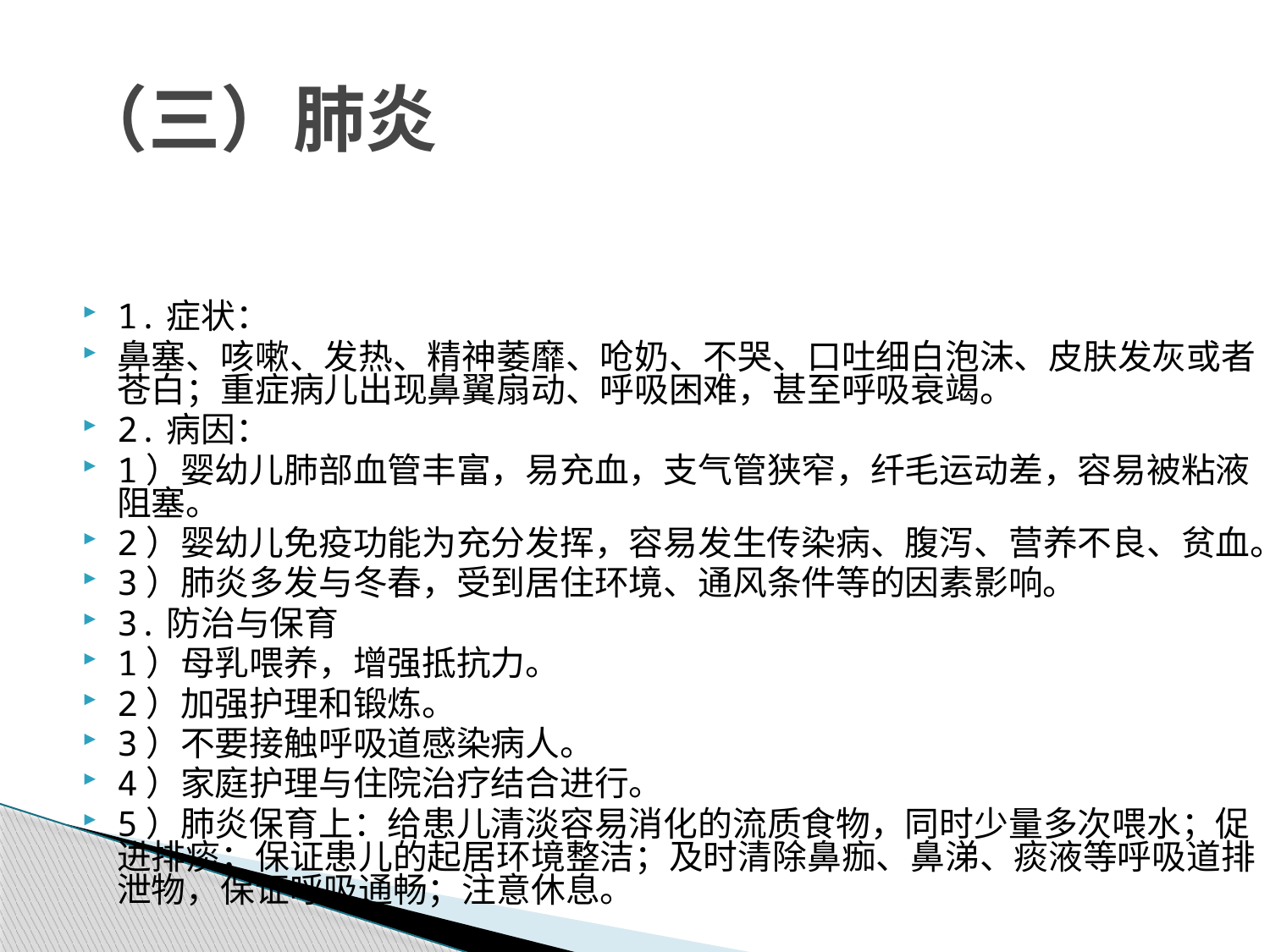

# （三）肺炎
1.症状：
鼻塞、咳嗽、发热、精神萎靡、呛奶、不哭、口吐细白泡沫、皮肤发灰或者苍白；重症病儿出现鼻翼扇动、呼吸困难，甚至呼吸衰竭。
2.病因：
1）婴幼儿肺部血管丰富，易充血，支气管狭窄，纤毛运动差，容易被粘液阻塞。
2）婴幼儿免疫功能为充分发挥，容易发生传染病、腹泻、营养不良、贫血。
3）肺炎多发与冬春，受到居住环境、通风条件等的因素影响。
3.防治与保育
1）母乳喂养，增强抵抗力。
2）加强护理和锻炼。
3）不要接触呼吸道感染病人。
4）家庭护理与住院治疗结合进行。
5）肺炎保育上：给患儿清淡容易消化的流质食物，同时少量多次喂水；促进排痰；保证患儿的起居环境整洁；及时清除鼻痂、鼻涕、痰液等呼吸道排泄物，保证呼吸通畅；注意休息。